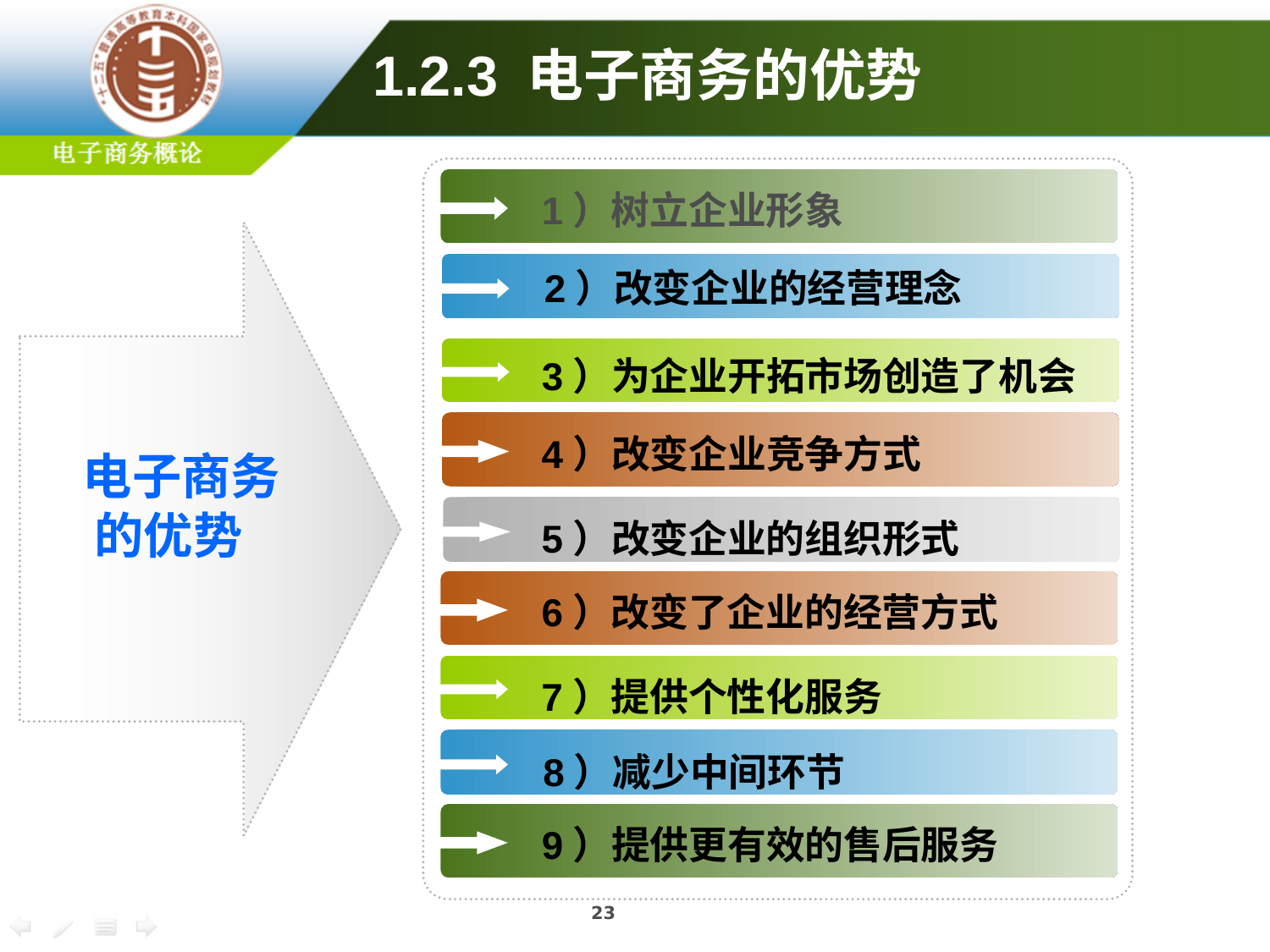

1.2.3 电子商务的优势

1）树立企业形象

2）改变企业的经营理念

3）为企业开拓市场创造了机会

4）改变企业竞争方式

   电子商务
   的优势

5）改变企业的组织形式

6）改变了企业的经营方式

7）提供个性化服务

8）减少中间环节

9）提供更有效的售后服务

23